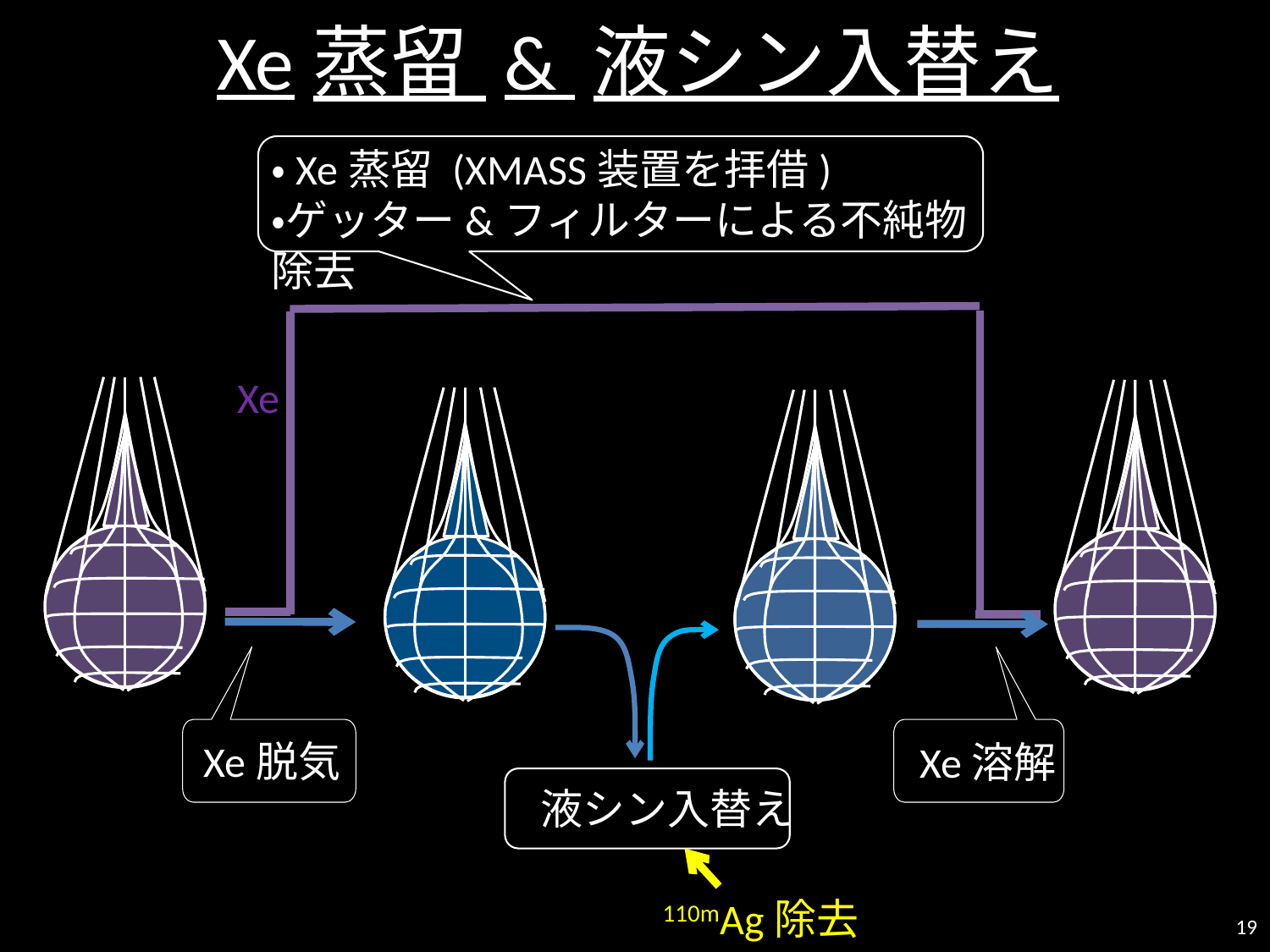

Xe蒸留 & 液シン入替え
・Xe蒸留 (XMASS装置を拝借)
・ゲッター&フィルターによる不純物除去

Xe

Xe脱気
Xe溶解

液シン入替え
110mAg除去
19